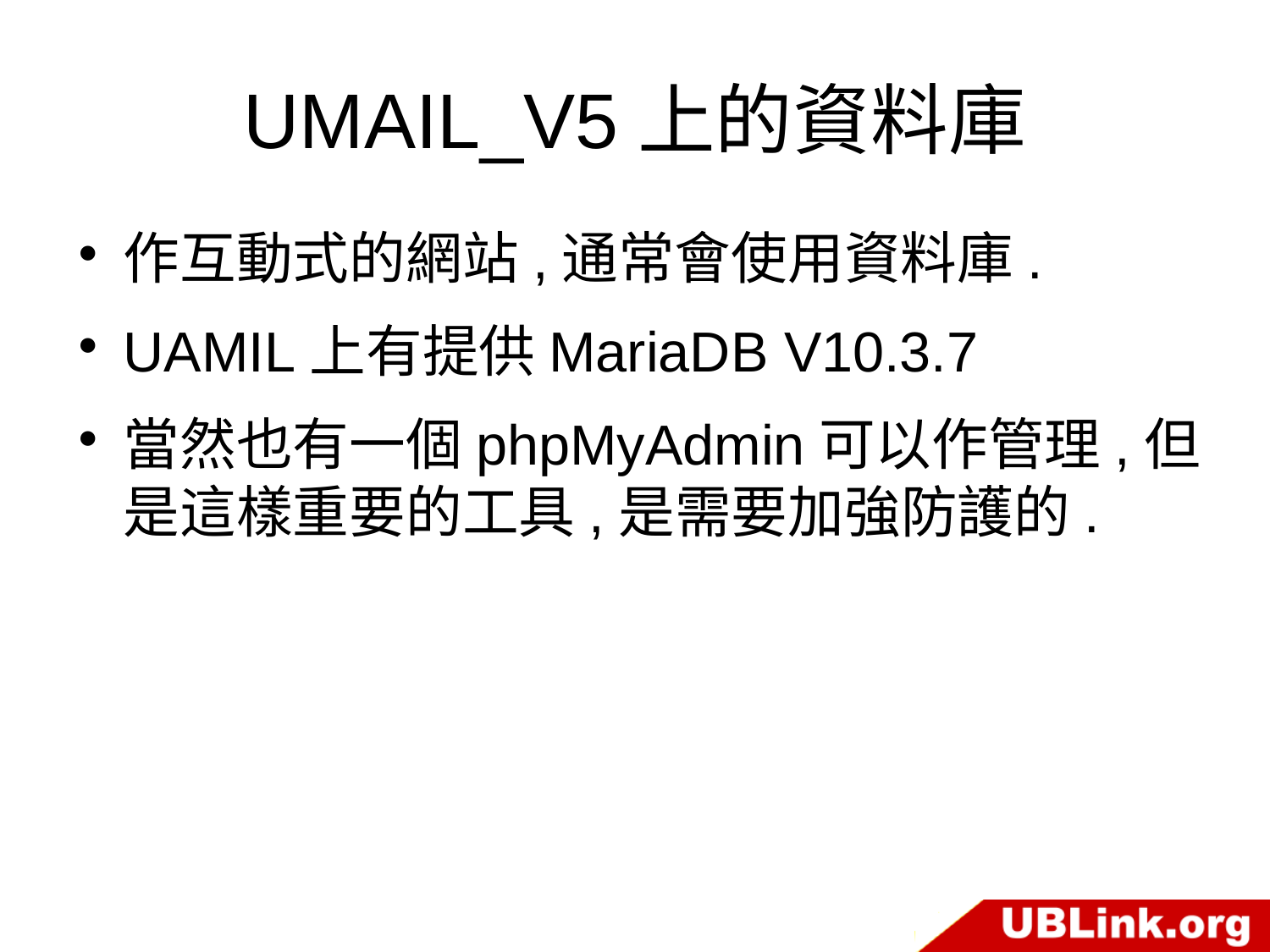

UMAIL_V5上的資料庫
作互動式的網站,通常會使用資料庫.
UAMIL上有提供MariaDB V10.3.7
當然也有一個phpMyAdmin可以作管理,但是這樣重要的工具,是需要加強防護的.